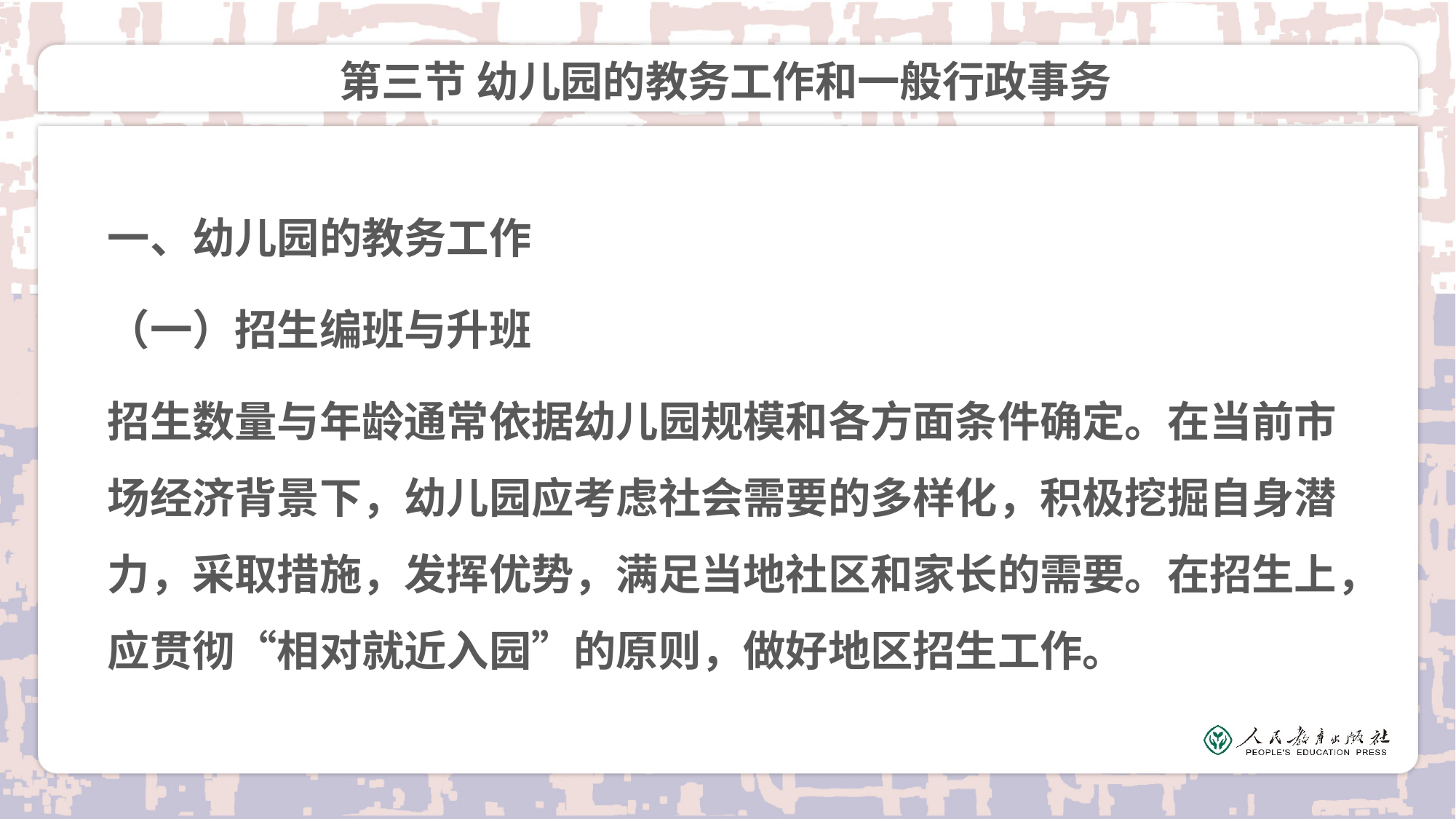

# 第三节 幼儿园的教务工作和一般行政事务
一、幼儿园的教务工作
（一）招生编班与升班
招生数量与年龄通常依据幼儿园规模和各方面条件确定。在当前市场经济背景下，幼儿园应考虑社会需要的多样化，积极挖掘自身潜力，采取措施，发挥优势，满足当地社区和家长的需要。在招生上，应贯彻“相对就近入园”的原则，做好地区招生工作。